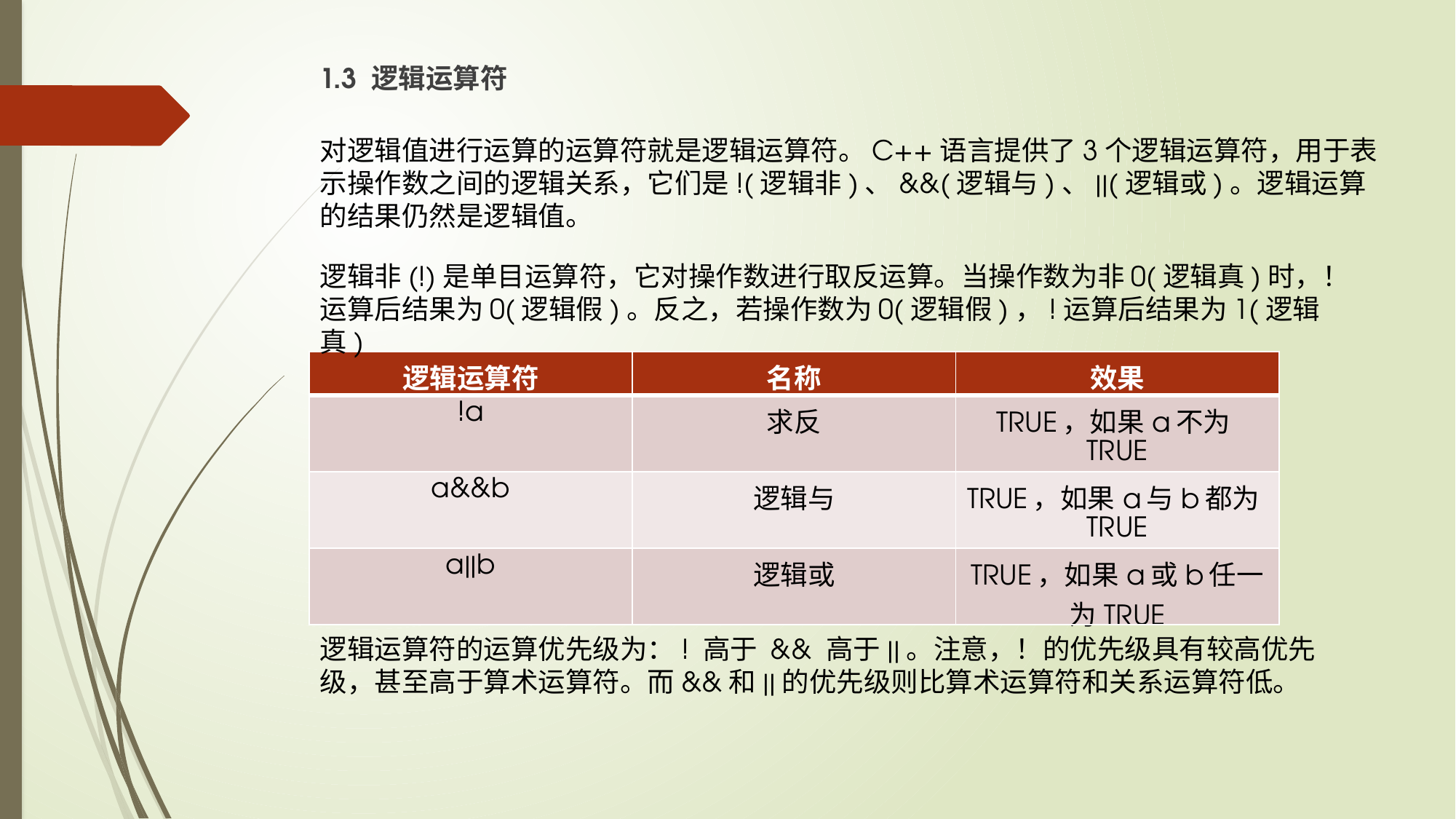

1.3 逻辑运算符
对逻辑值进行运算的运算符就是逻辑运算符。C++语言提供了3个逻辑运算符，用于表示操作数之间的逻辑关系，它们是!(逻辑非)、&&(逻辑与)、||(逻辑或)。逻辑运算的结果仍然是逻辑值。
逻辑非(!)是单目运算符，它对操作数进行取反运算。当操作数为非0(逻辑真)时，！运算后结果为0(逻辑假)。反之，若操作数为0(逻辑假)，!运算后结果为1(逻辑真)
| 逻辑运算符 | 名称 | 效果 |
| --- | --- | --- |
| !a | 求反 | TRUE，如果a不为TRUE |
| a&&b | 逻辑与 | TRUE，如果a与b都为TRUE |
| a||b | 逻辑或 | TRUE，如果a或b任一为TRUE |
逻辑运算符的运算优先级为：! 高于 && 高于||。注意，！的优先级具有较高优先级，甚至高于算术运算符。而&&和||的优先级则比算术运算符和关系运算符低。